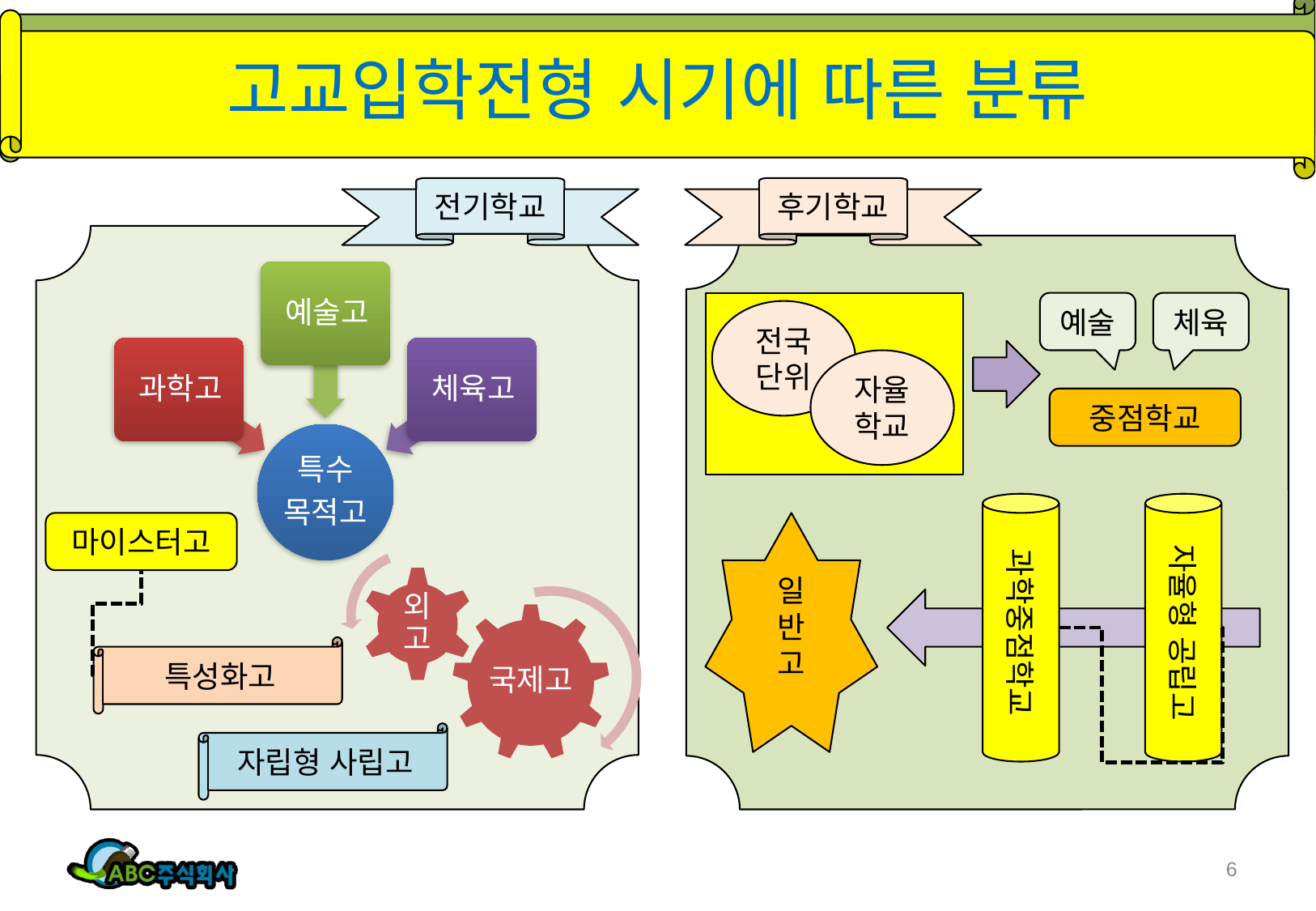

# 고교입학전형 시기에 따른 분류
전기학교

특수
목적고
과학고
예술고
체육고
국제고
외고
마이스터고
특성화고
자립형 사립고
후기학교

예술
체육
전국
단위

자율
학교
중점학교
과학중점학교
자율형 공립고
일
반
고

6